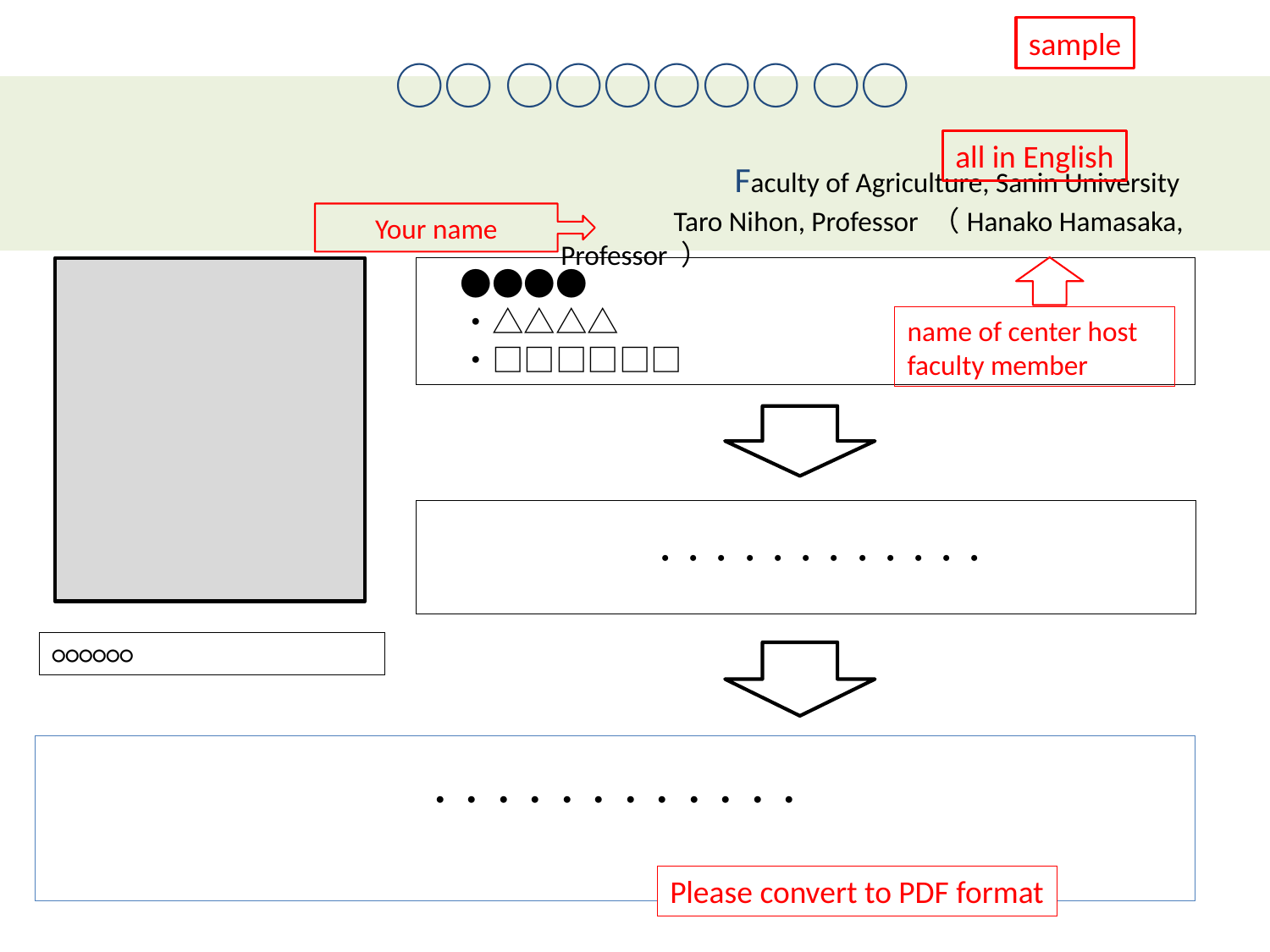

sample
# ○○ ○○○○○○ ○○ 　　　　　　　　　　　　　　　　　　Faculty of Agriculture, Sanin University 　                                                                  Taro Nihon, Professor （Hanako Hamasaka, Professor ）
all in English
Your name

　●●●●
　・△△△△
　・□□□□□□
name of center host faculty member

　・・・・・・・・・・・・

○○○○○○

・・・・・・・・・・・・

Please convert to PDF format